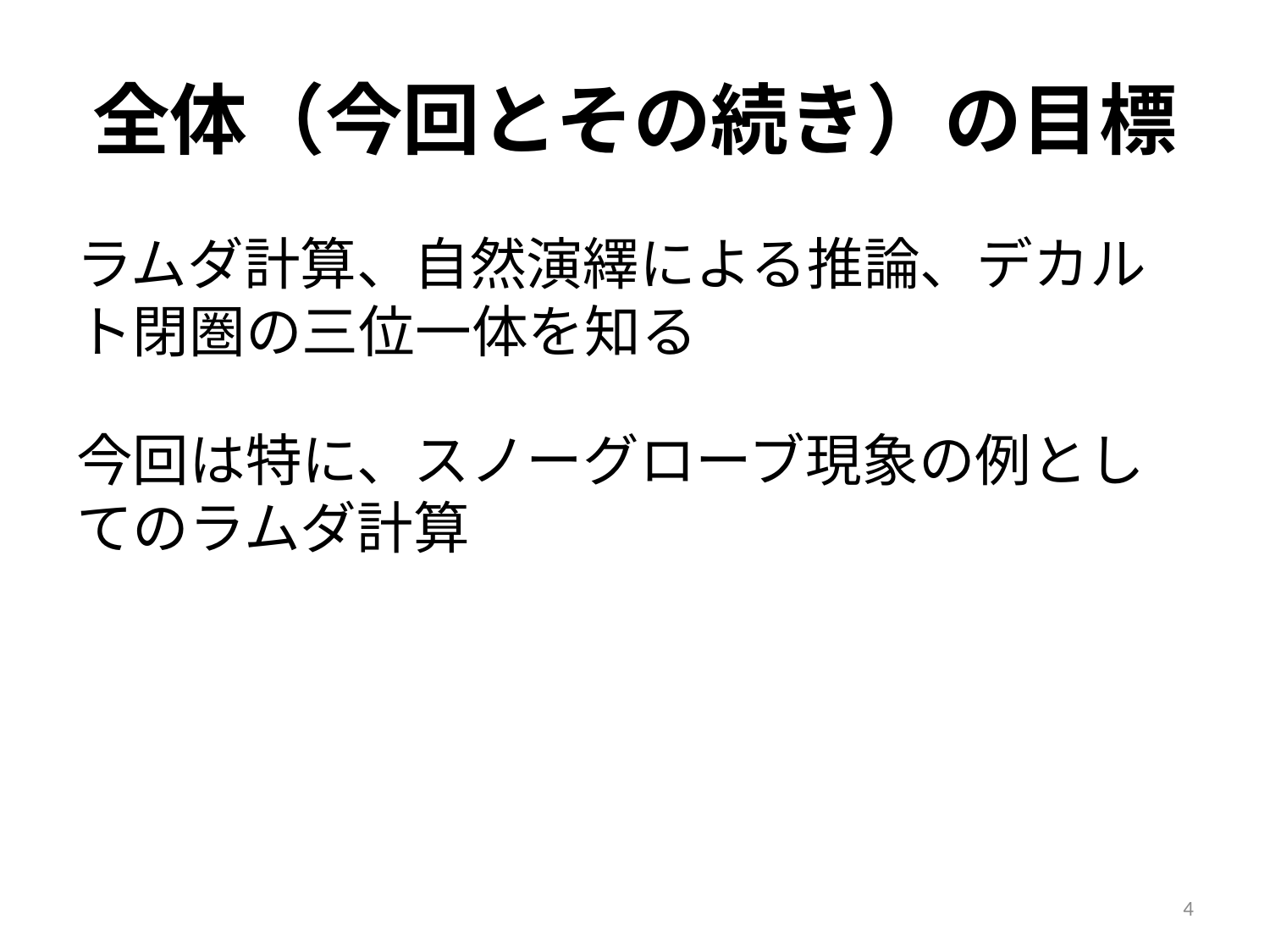

# 全体（今回とその続き）の目標
ラムダ計算、自然演繹による推論、デカルト閉圏の三位一体を知る

今回は特に、スノーグローブ現象の例としてのラムダ計算
4